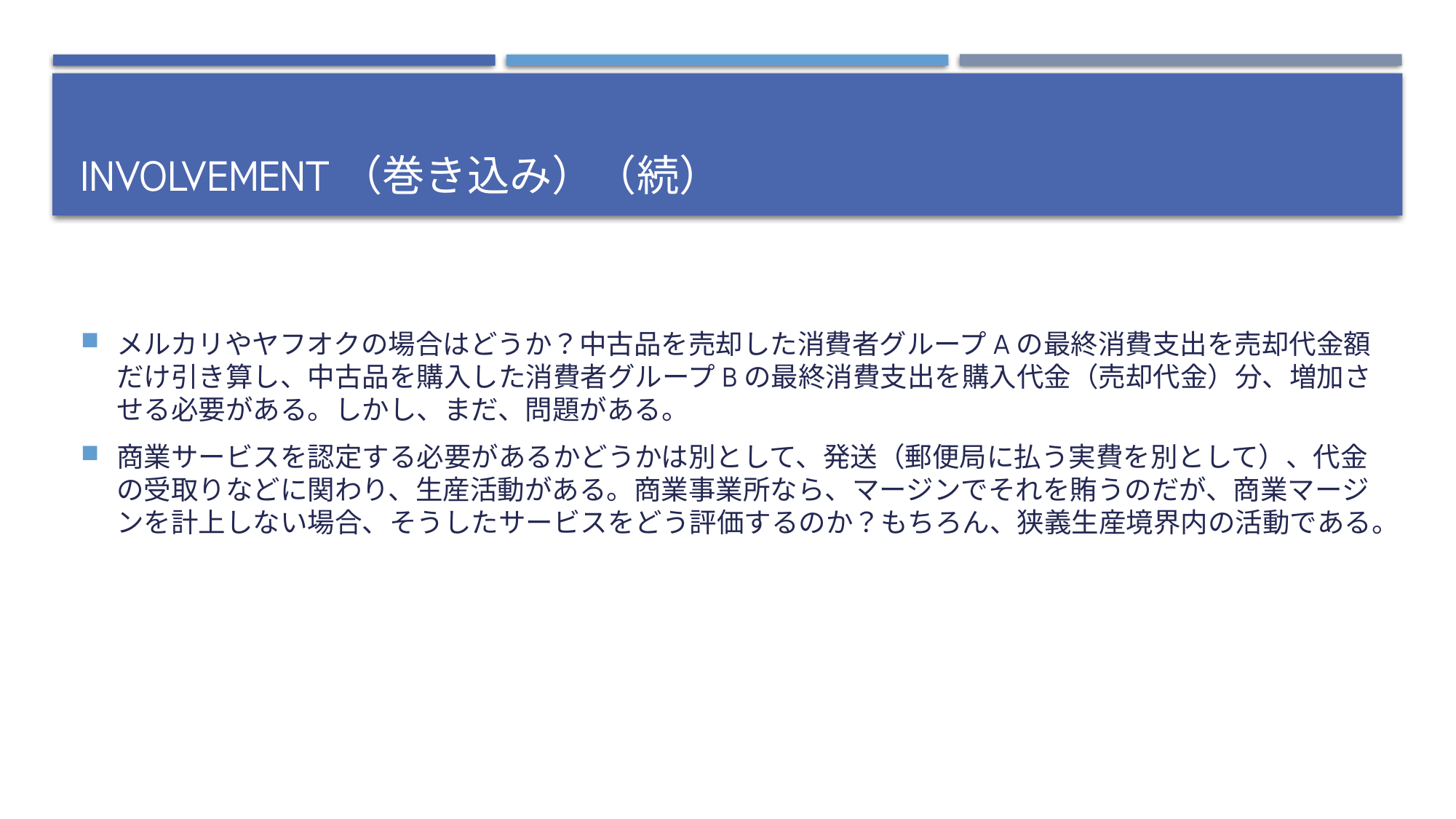

# Involvement（巻き込み）（続）
メルカリやヤフオクの場合はどうか？中古品を売却した消費者グループAの最終消費支出を売却代金額だけ引き算し、中古品を購入した消費者グループBの最終消費支出を購入代金（売却代金）分、増加させる必要がある。しかし、まだ、問題がある。
商業サービスを認定する必要があるかどうかは別として、発送（郵便局に払う実費を別として）、代金の受取りなどに関わり、生産活動がある。商業事業所なら、マージンでそれを賄うのだが、商業マージンを計上しない場合、そうしたサービスをどう評価するのか？もちろん、狭義生産境界内の活動である。